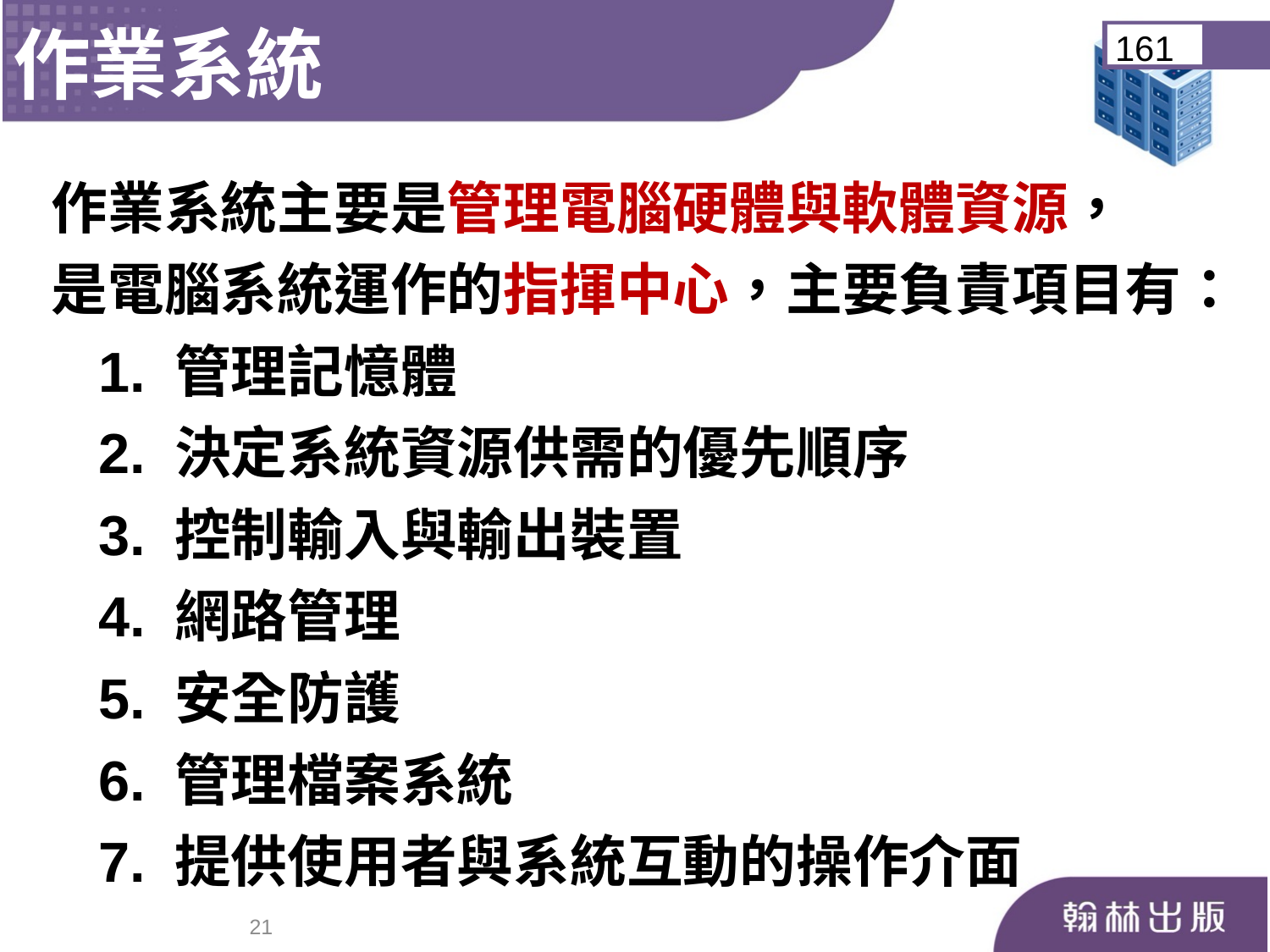

作業系統
161
作業系統主要是管理電腦硬體與軟體資源，
是電腦系統運作的指揮中心，主要負責項目有：
   1. 管理記憶體
   2. 決定系統資源供需的優先順序
   3. 控制輸入與輸出裝置
   4. 網路管理
   5. 安全防護
   6. 管理檔案系統
   7. 提供使用者與系統互動的操作介面
21